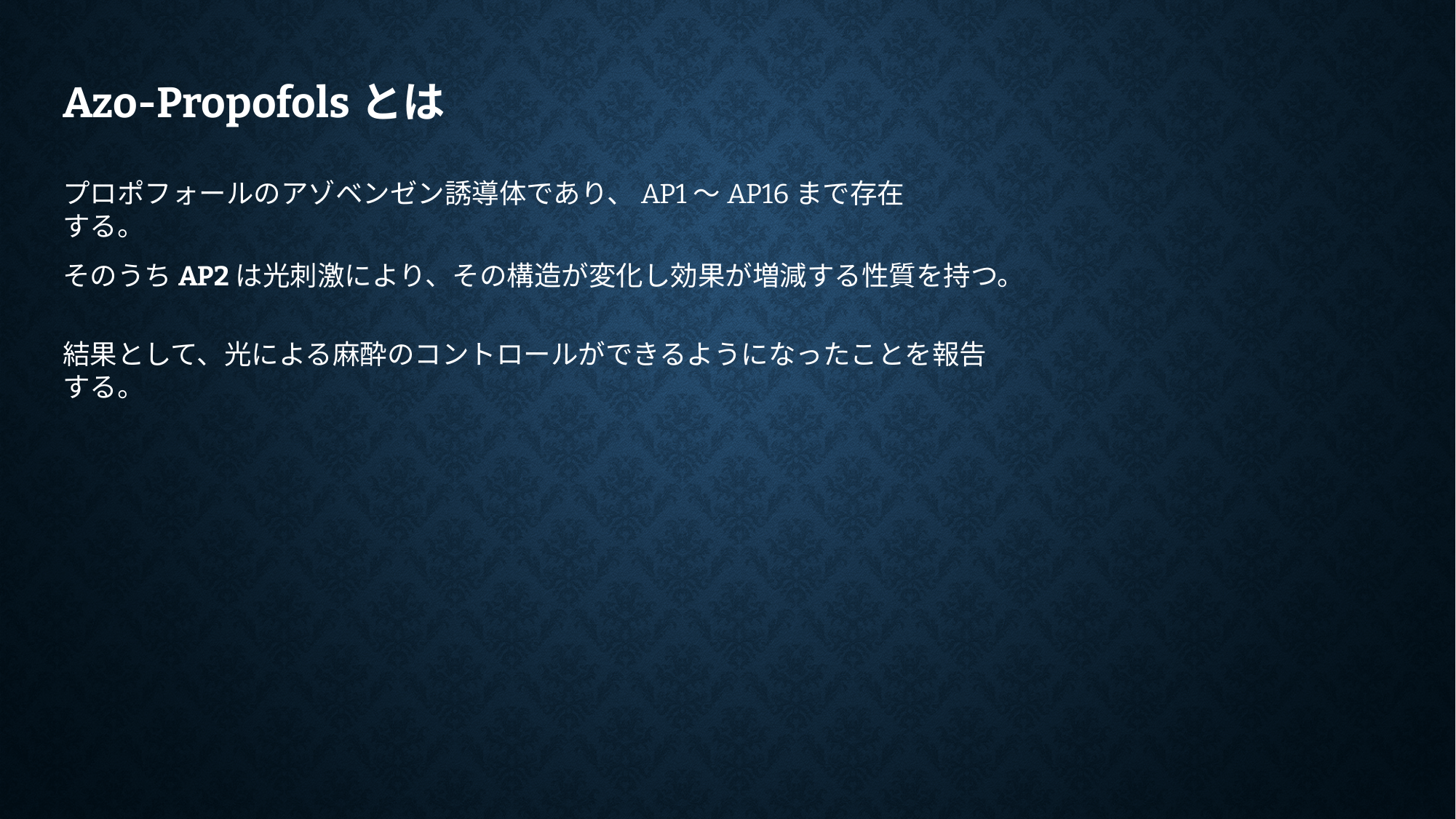

Azo-Propofolsとは
プロポフォールのアゾベンゼン誘導体であり、AP1～AP16まで存在する。
そのうちAP2は光刺激により、その構造が変化し効果が増減する性質を持つ。
結果として、光による麻酔のコントロールができるようになったことを報告する。